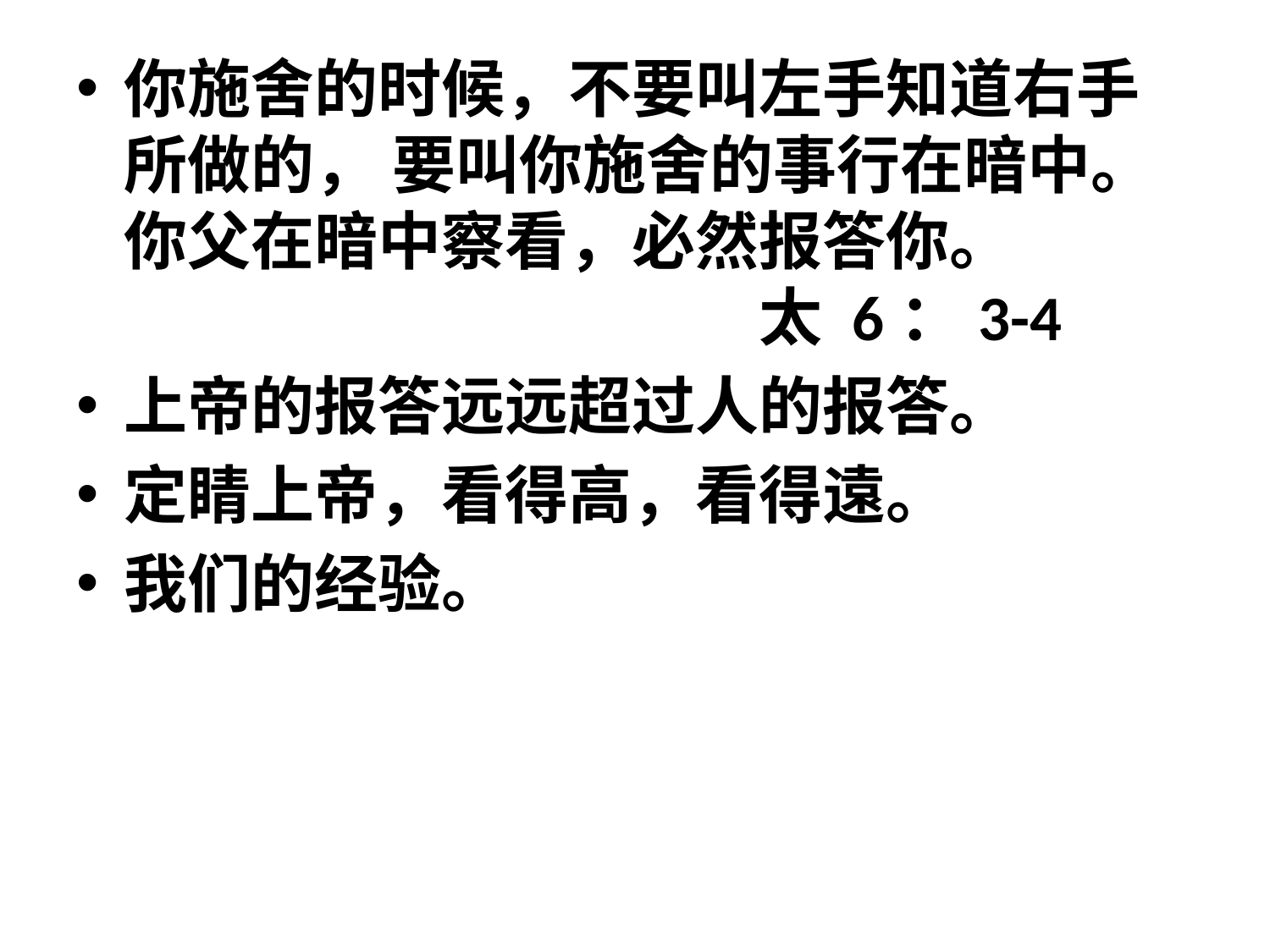

你施舍的时候，不要叫左手知道右手所做的， 要叫你施舍的事行在暗中。你父在暗中察看，必然报答你。						太 6：3-4
上帝的报答远远超过人的报答。
定睛上帝，看得高，看得遠。
我们的经验。